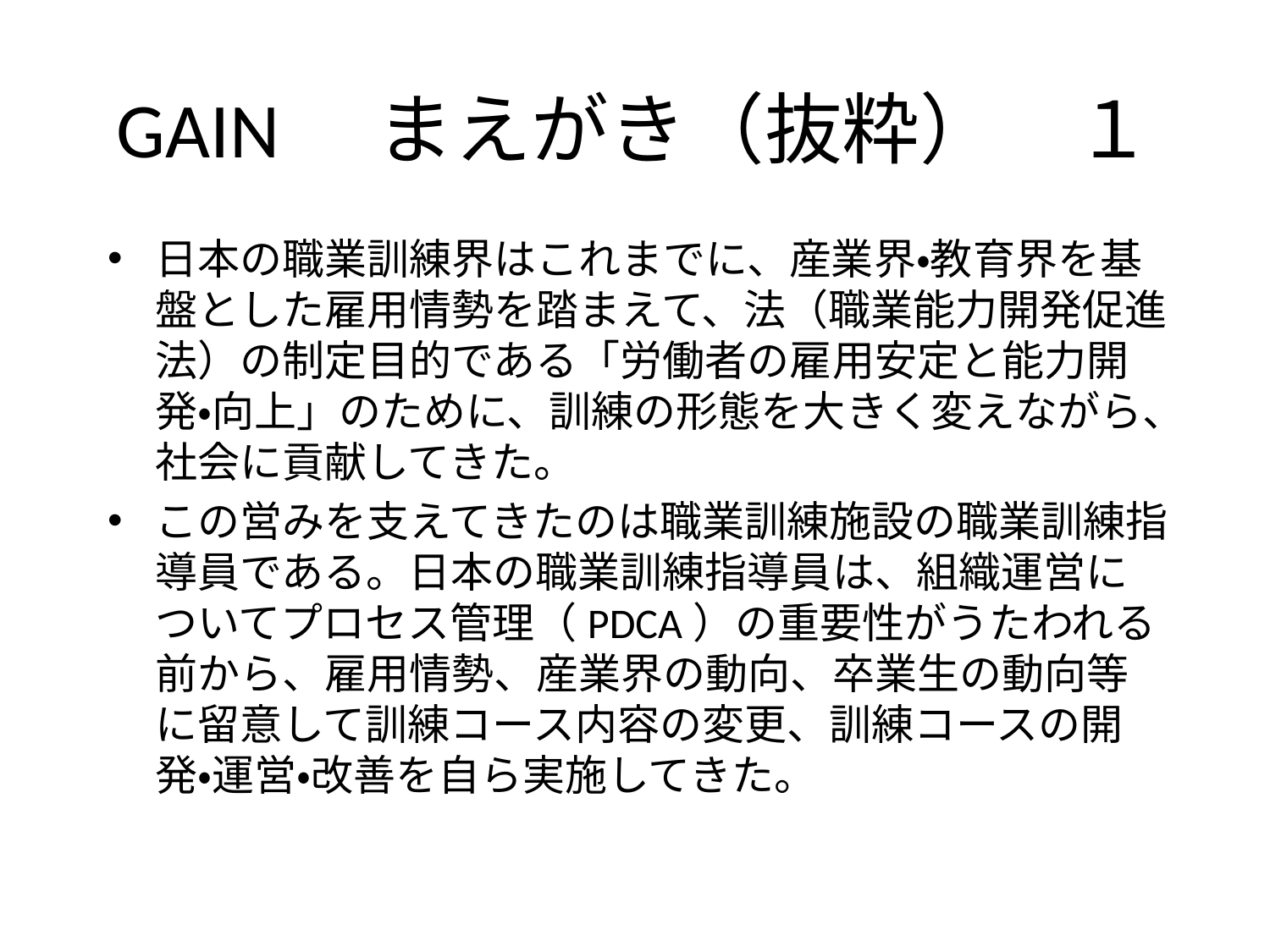

# GAIN　まえがき（抜粋）　１
日本の職業訓練界はこれまでに、産業界・教育界を基盤とした雇用情勢を踏まえて、法（職業能力開発促進法）の制定目的である「労働者の雇用安定と能力開発・向上」のために、訓練の形態を大きく変えながら、社会に貢献してきた。
この営みを支えてきたのは職業訓練施設の職業訓練指導員である。日本の職業訓練指導員は、組織運営についてプロセス管理（PDCA）の重要性がうたわれる前から、雇用情勢、産業界の動向、卒業生の動向等に留意して訓練コース内容の変更、訓練コースの開発・運営・改善を自ら実施してきた。